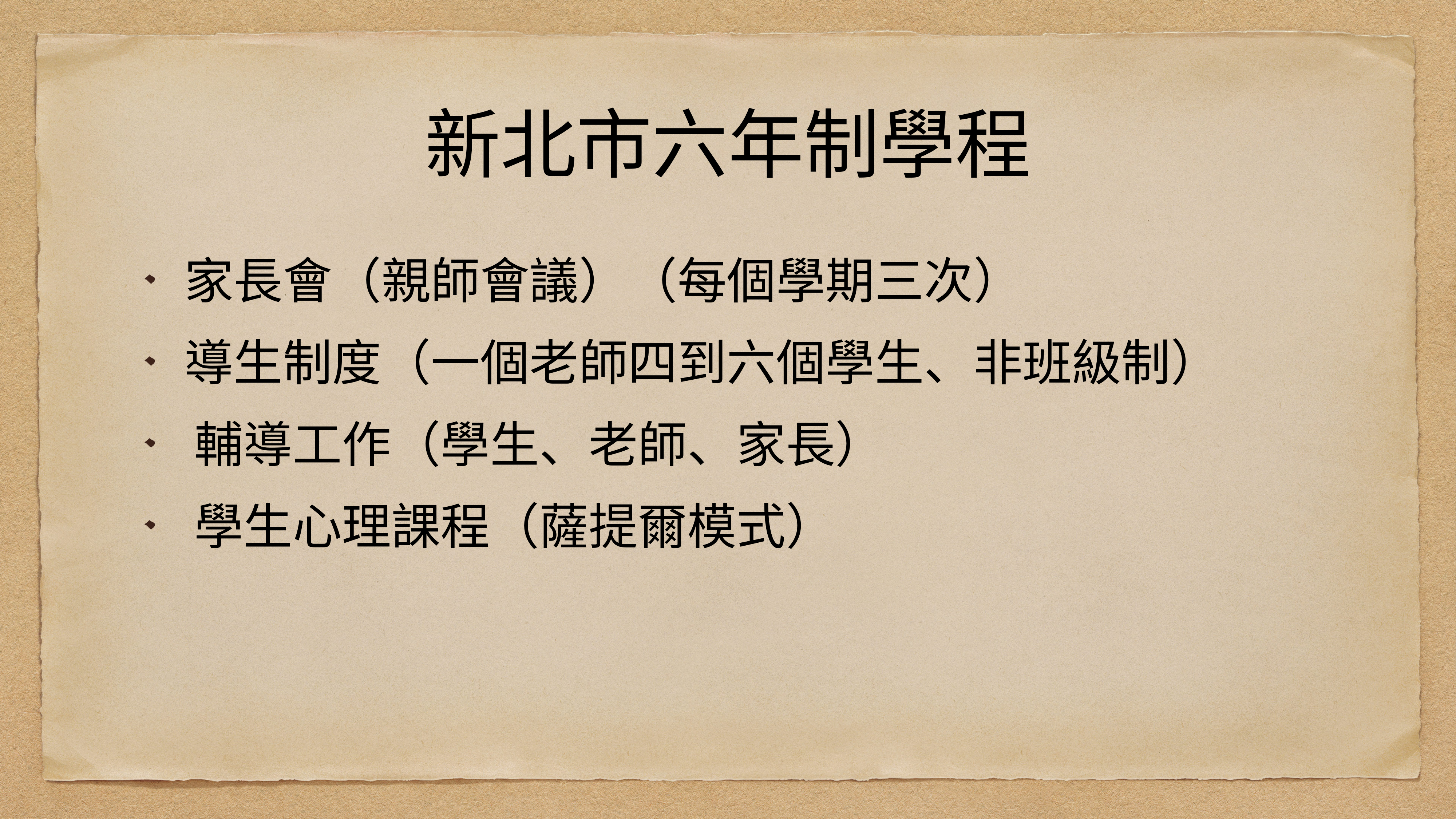

# 新北市六年制學程
家長會（親師會議）（每個學期三次）
導生制度（一個老師四到六個學生、非班級制）
輔導工作（學生、老師、家長）
學生心理課程（薩提爾模式）